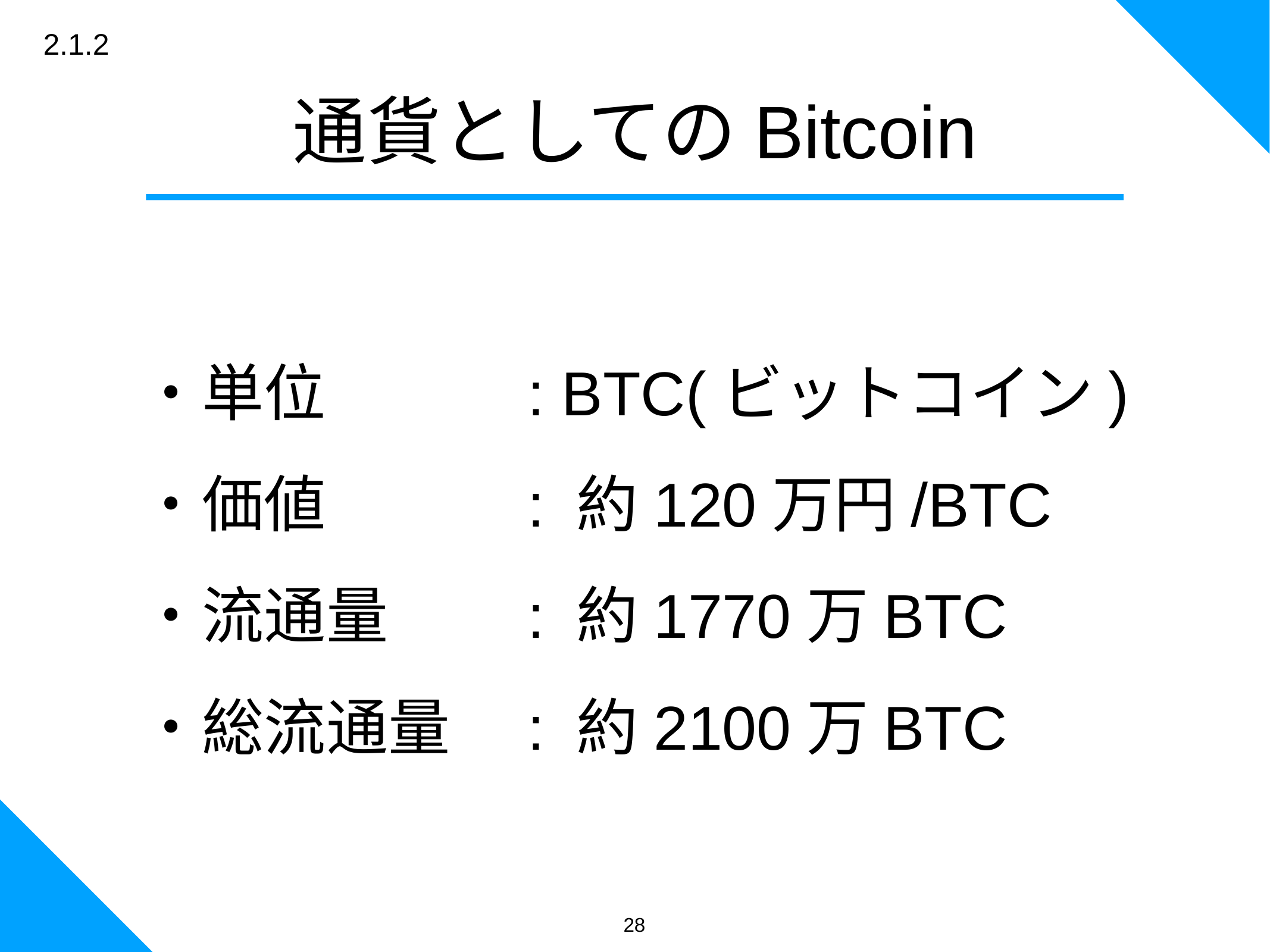

2.1.2
通貨としてのBitcoin
・単位　　　: BTC(ビットコイン)
・価値　　　: 約120万円/BTC
・流通量　　: 約1770万BTC
・総流通量　: 約2100万BTC
28